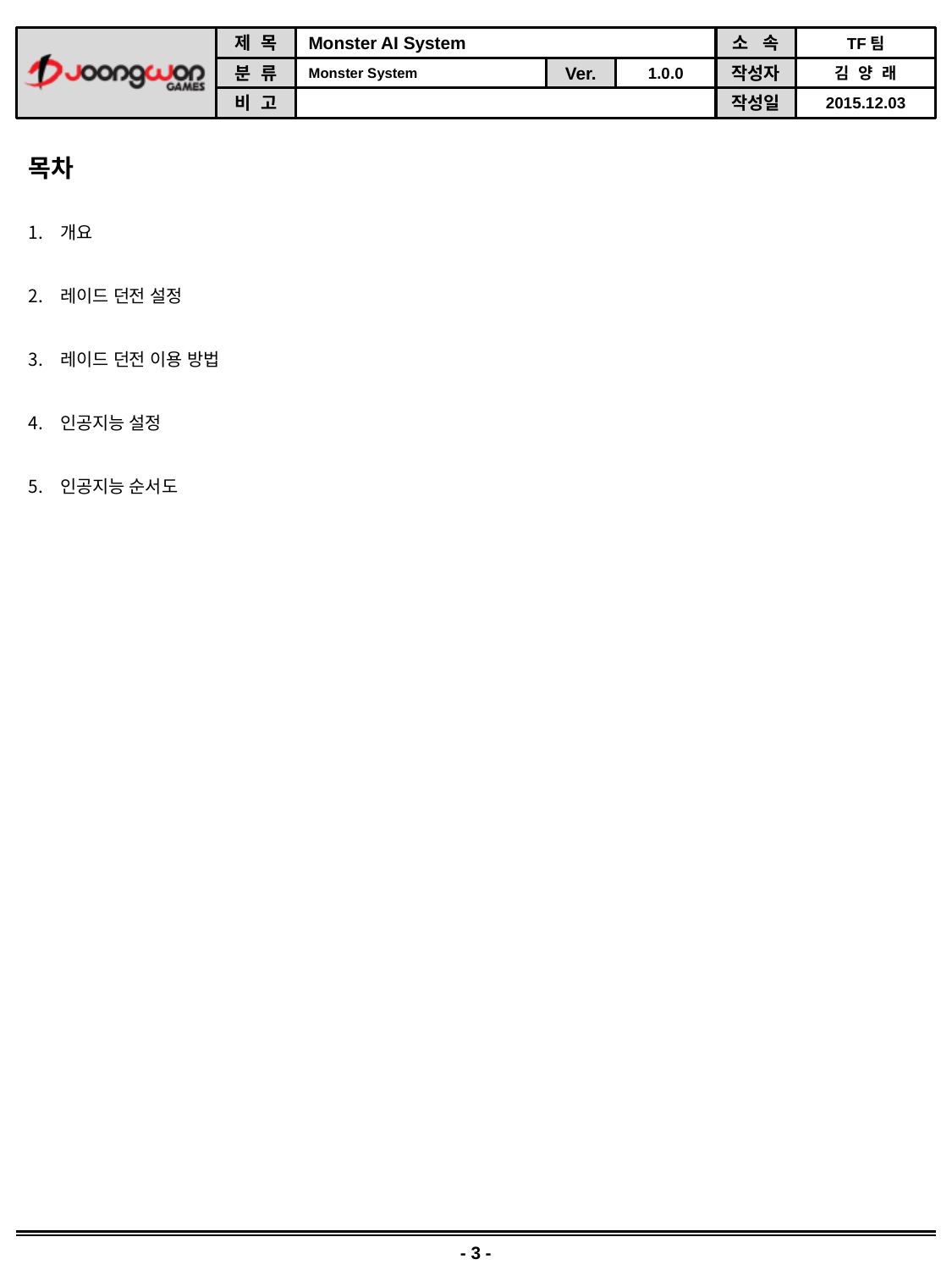

목차
개요

레이드 던전 설정

레이드 던전 이용 방법

인공지능 설정

인공지능 순서도
- 3 -